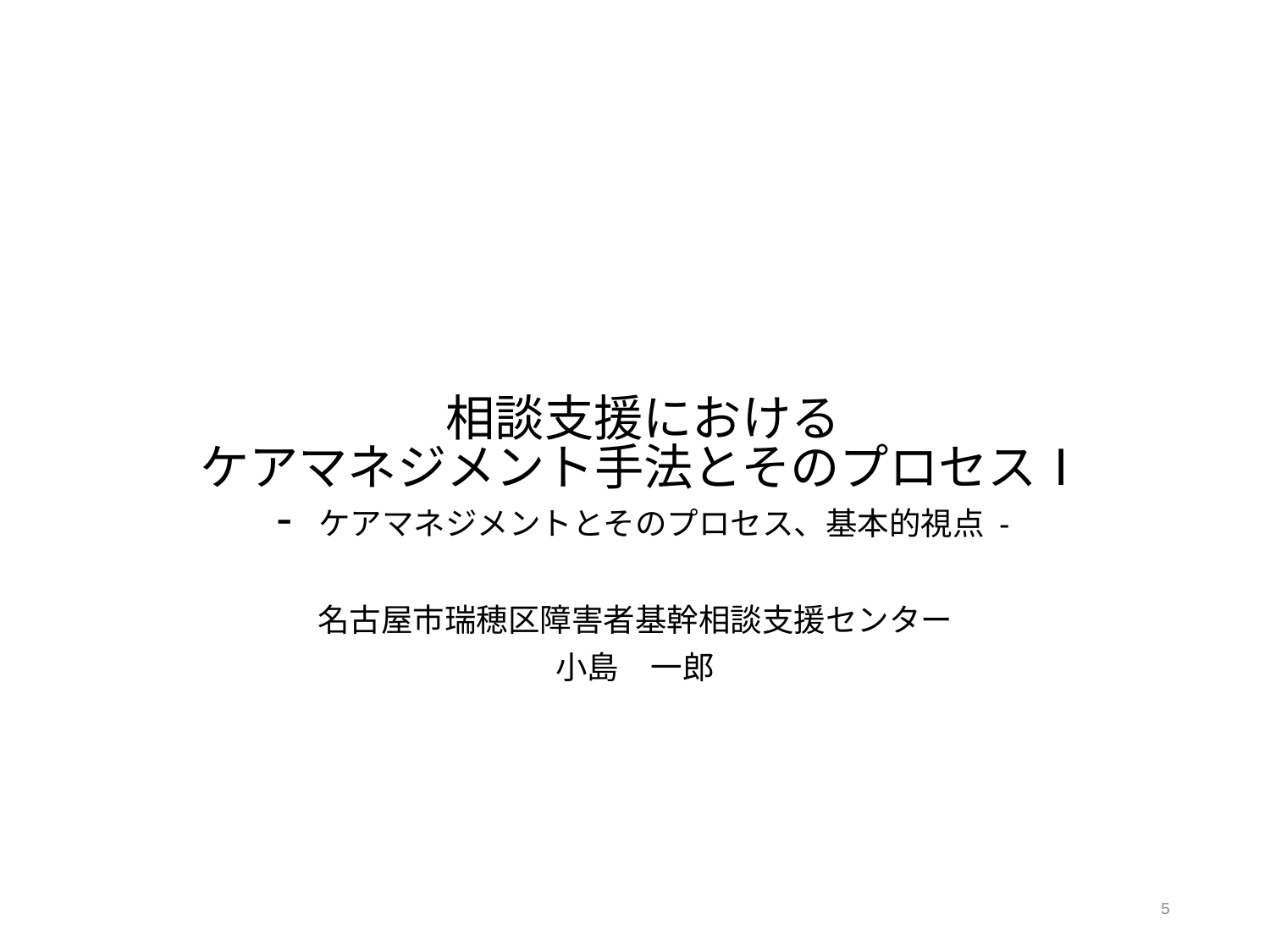

# 相談支援における ケアマネジメント手法とそのプロセスⅠ - ケアマネジメントとそのプロセス、基本的視点 -
名古屋市瑞穂区障害者基幹相談支援センター
小島　一郎
5